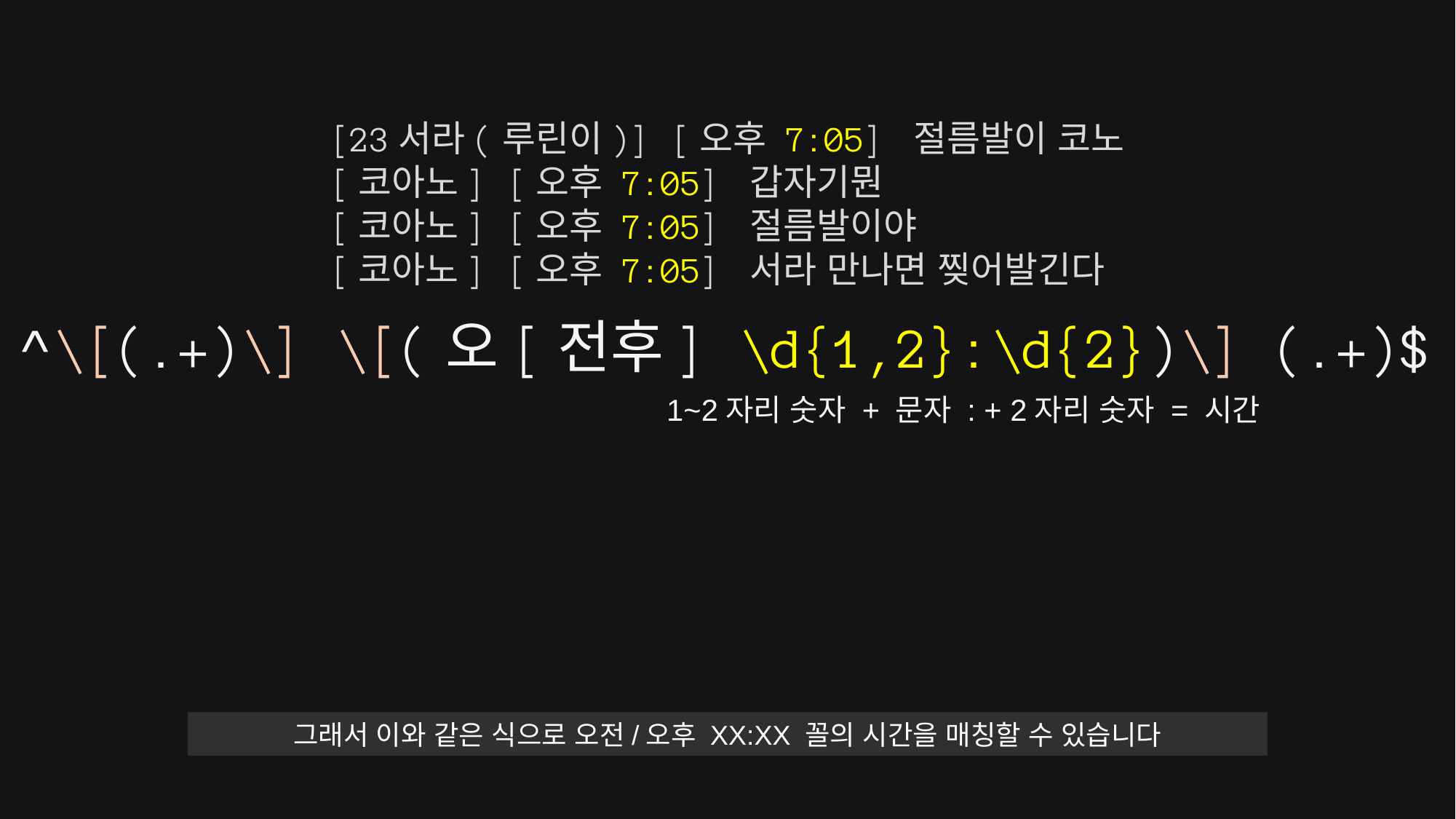

[23서라(루린이)] [오후 7:05] 절름발이 코노
[코아노] [오후 7:05] 갑자기뭔
[코아노] [오후 7:05] 절름발이야
[코아노] [오후 7:05] 서라 만나면 찢어발긴다
^\[(.+)\] \[(오[전후] \d{1,2}:\d{2})\] (.+)$
1~2자리 숫자 + 문자 : + 2자리 숫자 = 시간
그래서 이와 같은 식으로 오전/오후 XX:XX 꼴의 시간을 매칭할 수 있습니다